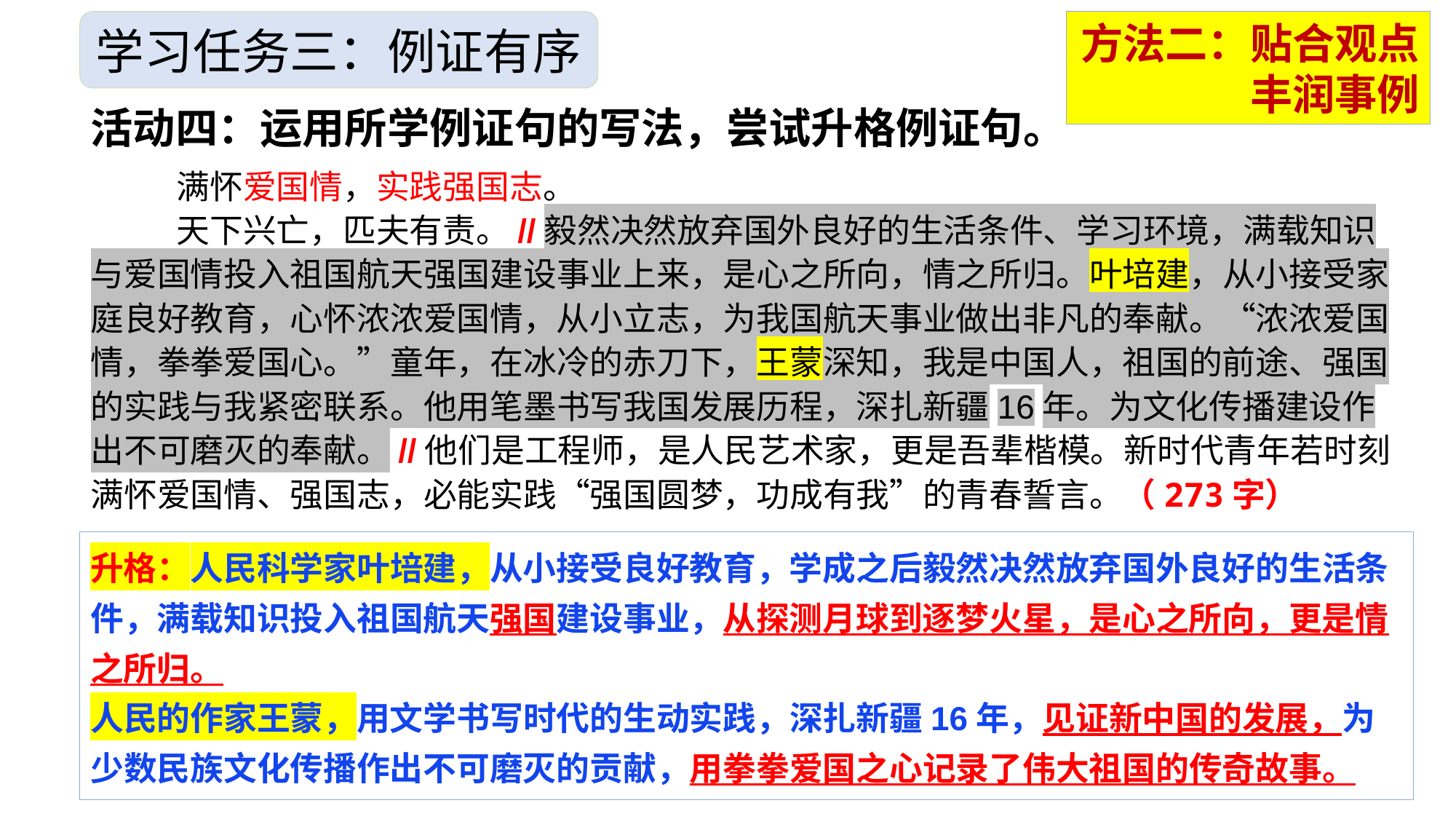

学习任务三：例证有序
方法二：贴合观点丰润事例
活动四：运用所学例证句的写法，尝试升格例证句。
满怀爱国情，实践强国志。
天下兴亡，匹夫有责。//毅然决然放弃国外良好的生活条件、学习环境，满载知识与爱国情投入祖国航天强国建设事业上来，是心之所向，情之所归。叶培建，从小接受家庭良好教育，心怀浓浓爱国情，从小立志，为我国航天事业做出非凡的奉献。“浓浓爱国情，拳拳爱国心。”童年，在冰冷的赤刀下，王蒙深知，我是中国人，祖国的前途、强国的实践与我紧密联系。他用笔墨书写我国发展历程，深扎新疆16年。为文化传播建设作出不可磨灭的奉献。//他们是工程师，是人民艺术家，更是吾辈楷模。新时代青年若时刻满怀爱国情、强国志，必能实践“强国圆梦，功成有我”的青春誓言。（273字）
升格：人民科学家叶培建，从小接受良好教育，学成之后毅然决然放弃国外良好的生活条件，满载知识投入祖国航天强国建设事业，从探测月球到逐梦火星，是心之所向，更是情之所归。
人民的作家王蒙，用文学书写时代的生动实践，深扎新疆16年，见证新中国的发展，为少数民族文化传播作出不可磨灭的贡献，用拳拳爱国之心记录了伟大祖国的传奇故事。
升格：人民科学家叶培建，从小接受良好教育，学成之后毅然决然放弃国外良好的生活条件，满载知识投入祖国航天强国建设事业，从探测月球到逐梦火星，是心之所向，更是情之所归。